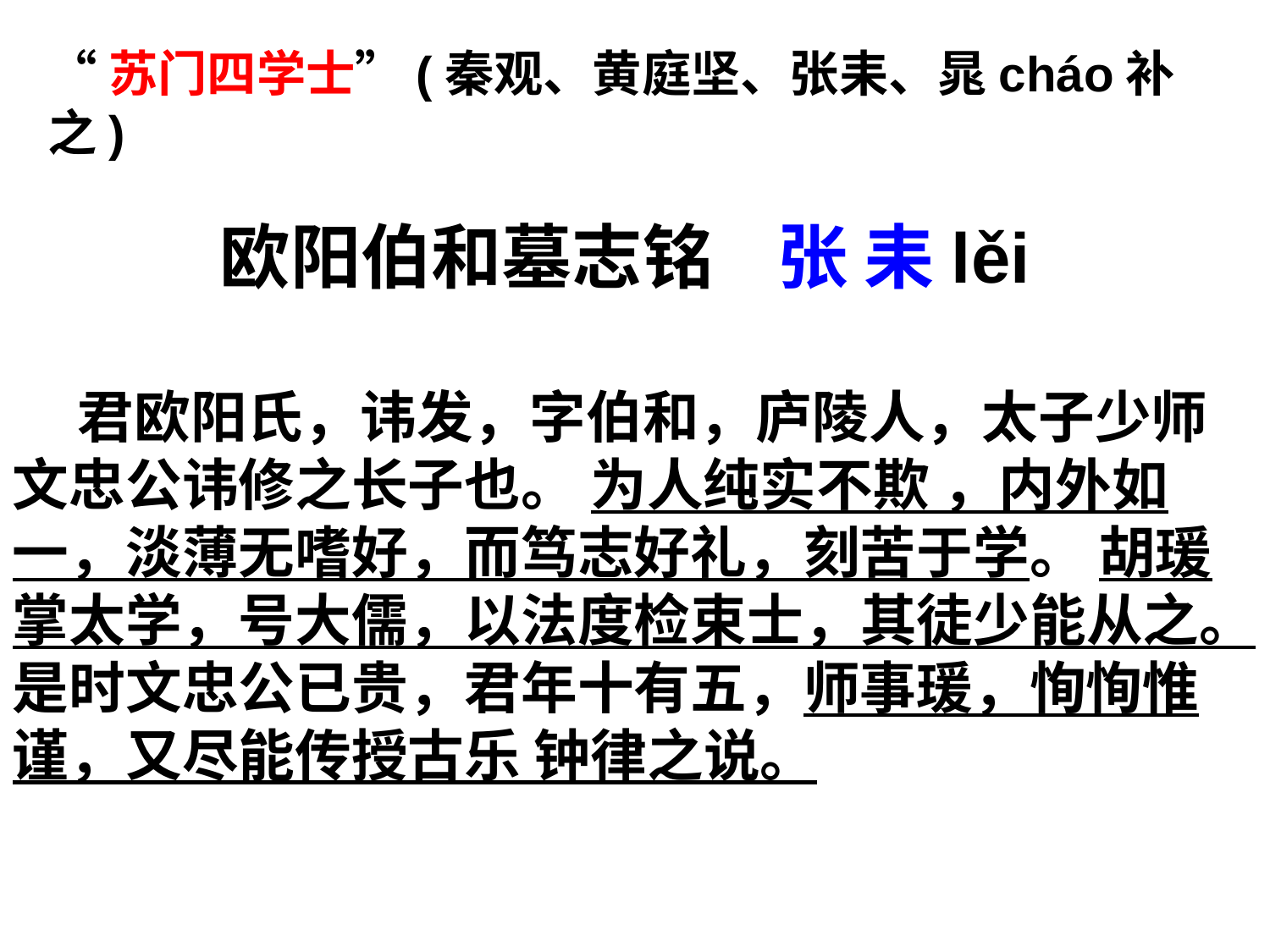

“苏门四学士”(秦观、黄庭坚、张耒、晁cháo补之)
欧阳伯和墓志铭    张 耒lěi

    君欧阳氏，讳发，字伯和，庐陵人，太子少师文忠公讳修之长子也。 为人纯实不欺 ，内外如一，淡薄无嗜好，而笃志好礼，刻苦于学。 胡瑗掌太学，号大儒，以法度检束士，其徒少能从之。 是时文忠公已贵，君年十有五，师事瑗，恂恂惟谨，又尽能传授古乐 钟律之说。